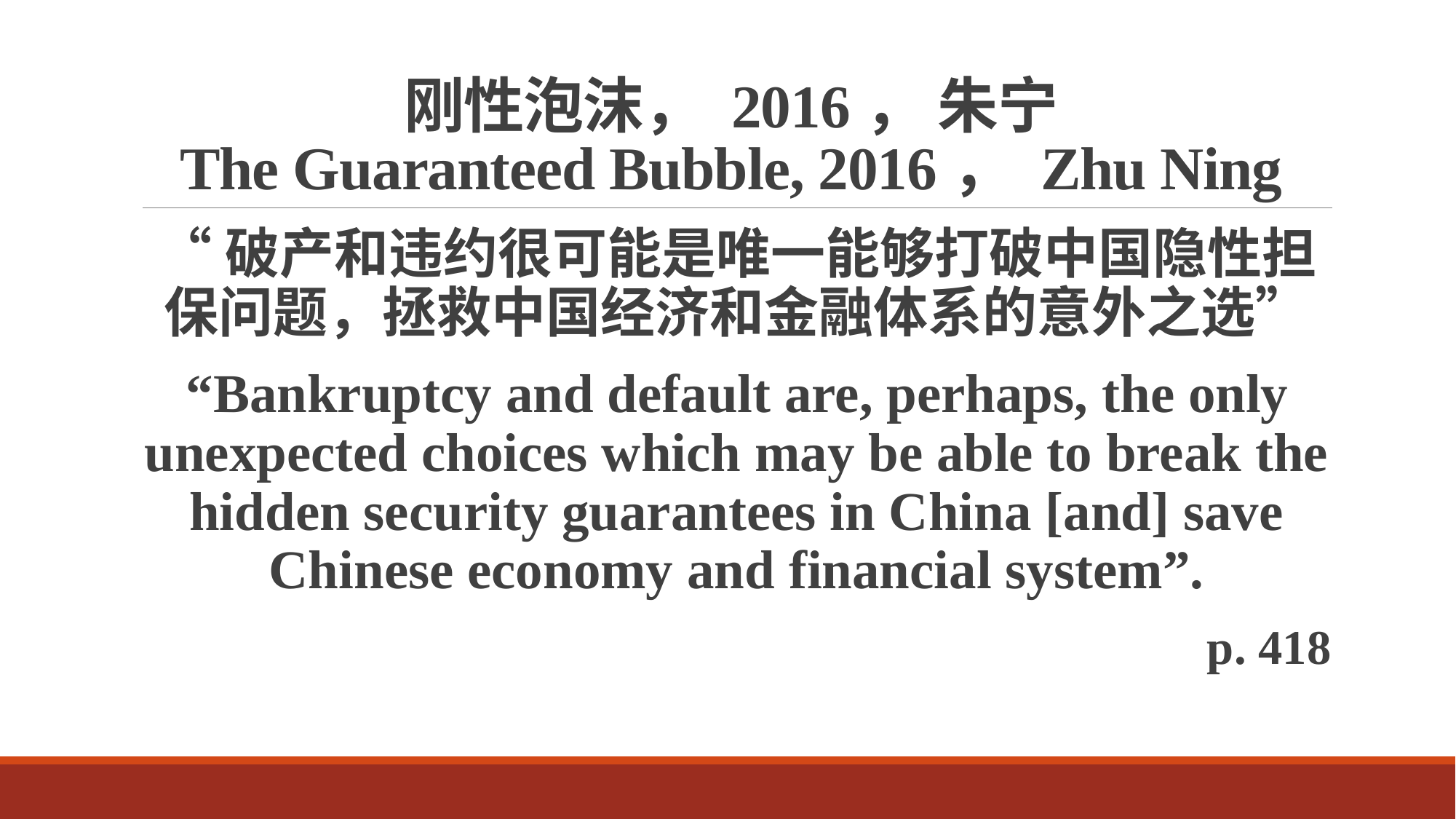

# 刚性泡沫， 2016， 朱宁 The Guaranteed Bubble, 2016， Zhu Ning
“破产和违约很可能是唯一能够打破中国隐性担保问题，拯救中国经济和金融体系的意外之选”
“Bankruptcy and default are, perhaps, the only unexpected choices which may be able to break the hidden security guarantees in China [and] save Chinese economy and financial system”.
p. 418